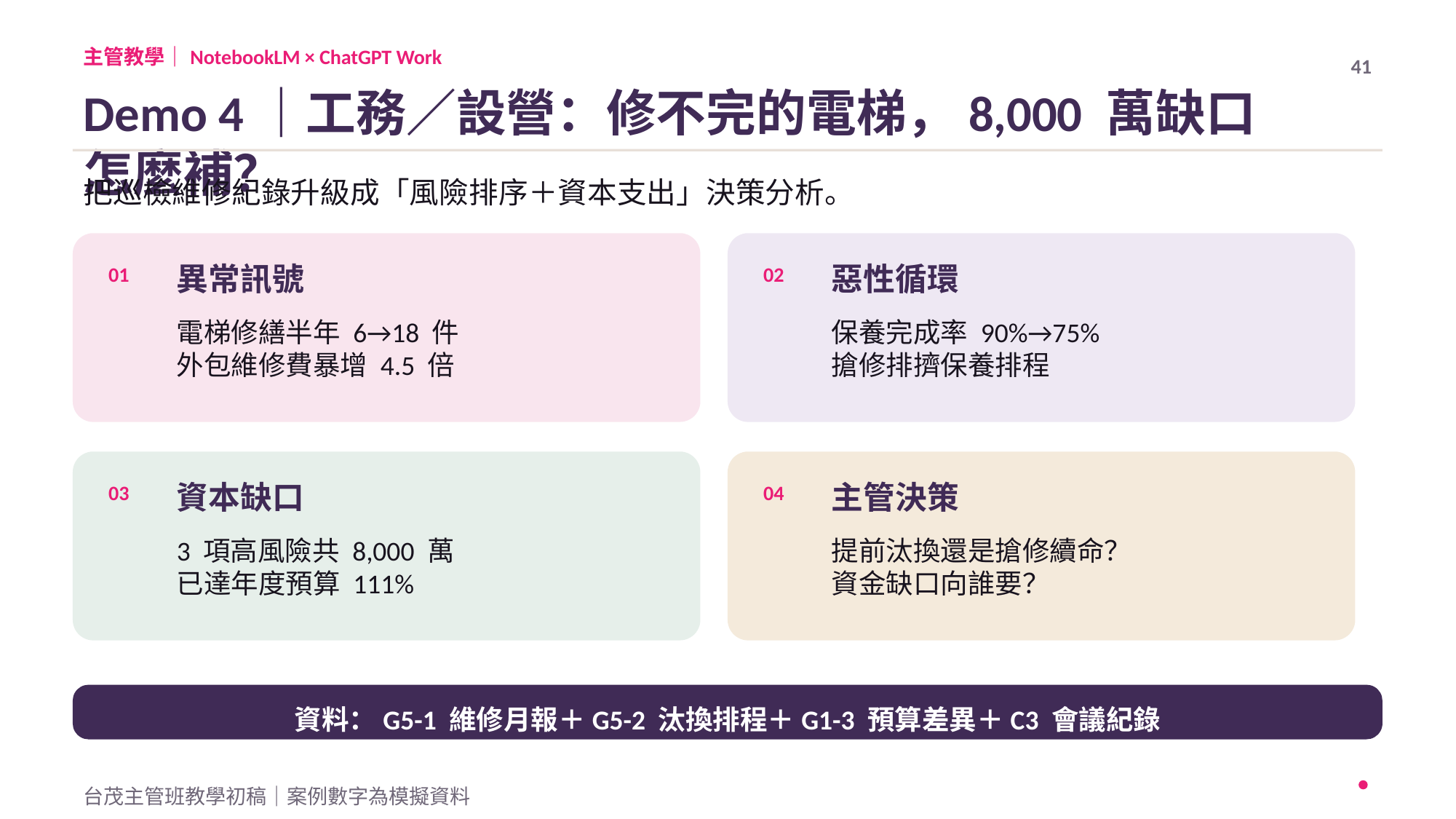

主管教學｜NotebookLM × ChatGPT Work
41
Demo 4｜工務／設營：修不完的電梯，8,000 萬缺口怎麼補？

把巡檢維修紀錄升級成「風險排序＋資本支出」決策分析。

異常訊號
惡性循環
01
02
電梯修繕半年 6→18 件
外包維修費暴增 4.5 倍
保養完成率 90%→75%
搶修排擠保養排程

資本缺口
主管決策
03
04
3 項高風險共 8,000 萬
已達年度預算 111%
提前汰換還是搶修續命？
資金缺口向誰要？

資料：G5-1 維修月報＋G5-2 汰換排程＋G1-3 預算差異＋C3 會議紀錄
台茂主管班教學初稿｜案例數字為模擬資料